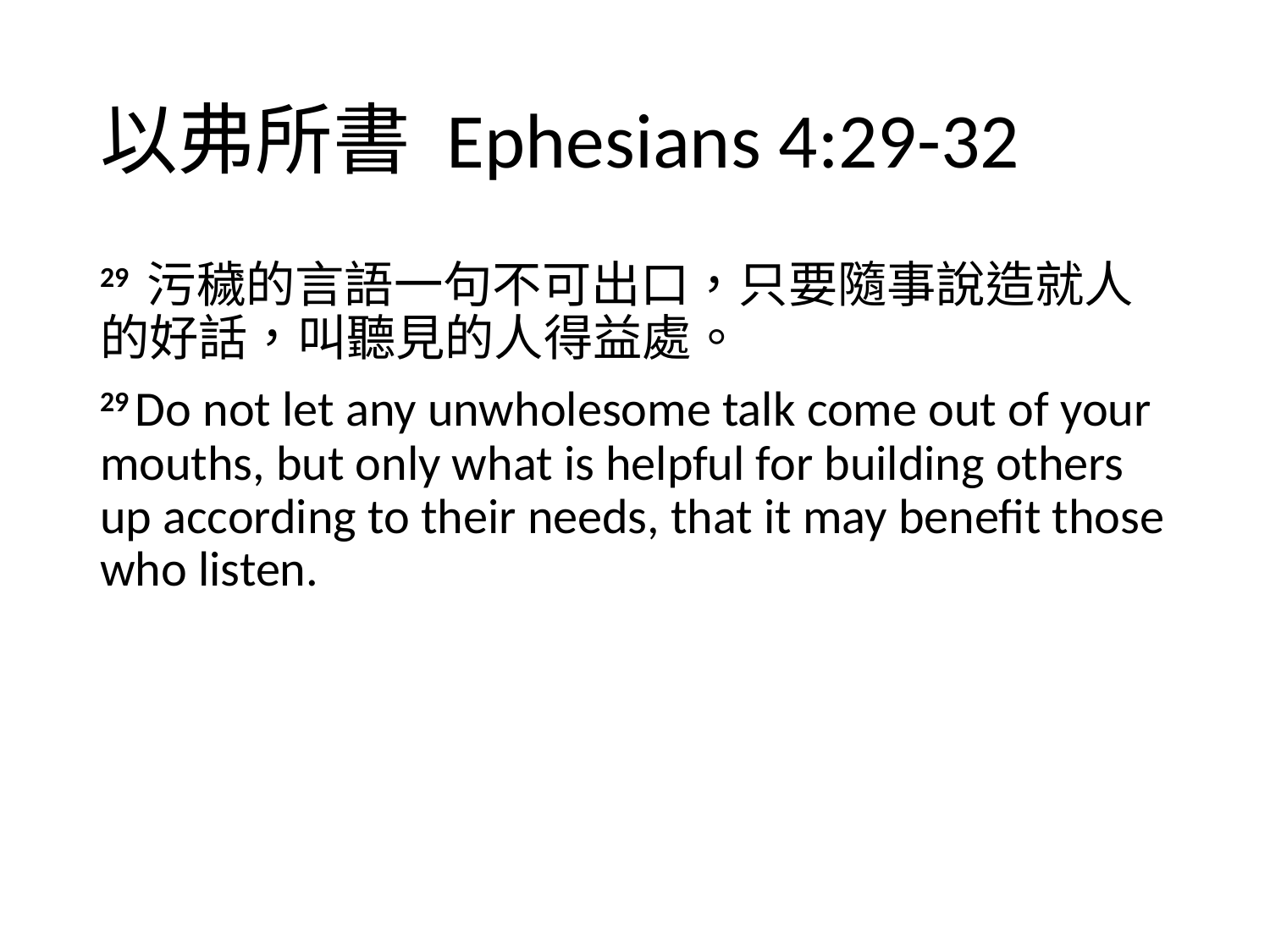

# 以弗所書 Ephesians 4:29-32
29 污穢的言語一句不可出口，只要隨事說造就人的好話，叫聽見的人得益處。
29 Do not let any unwholesome talk come out of your mouths, but only what is helpful for building others up according to their needs, that it may benefit those who listen.